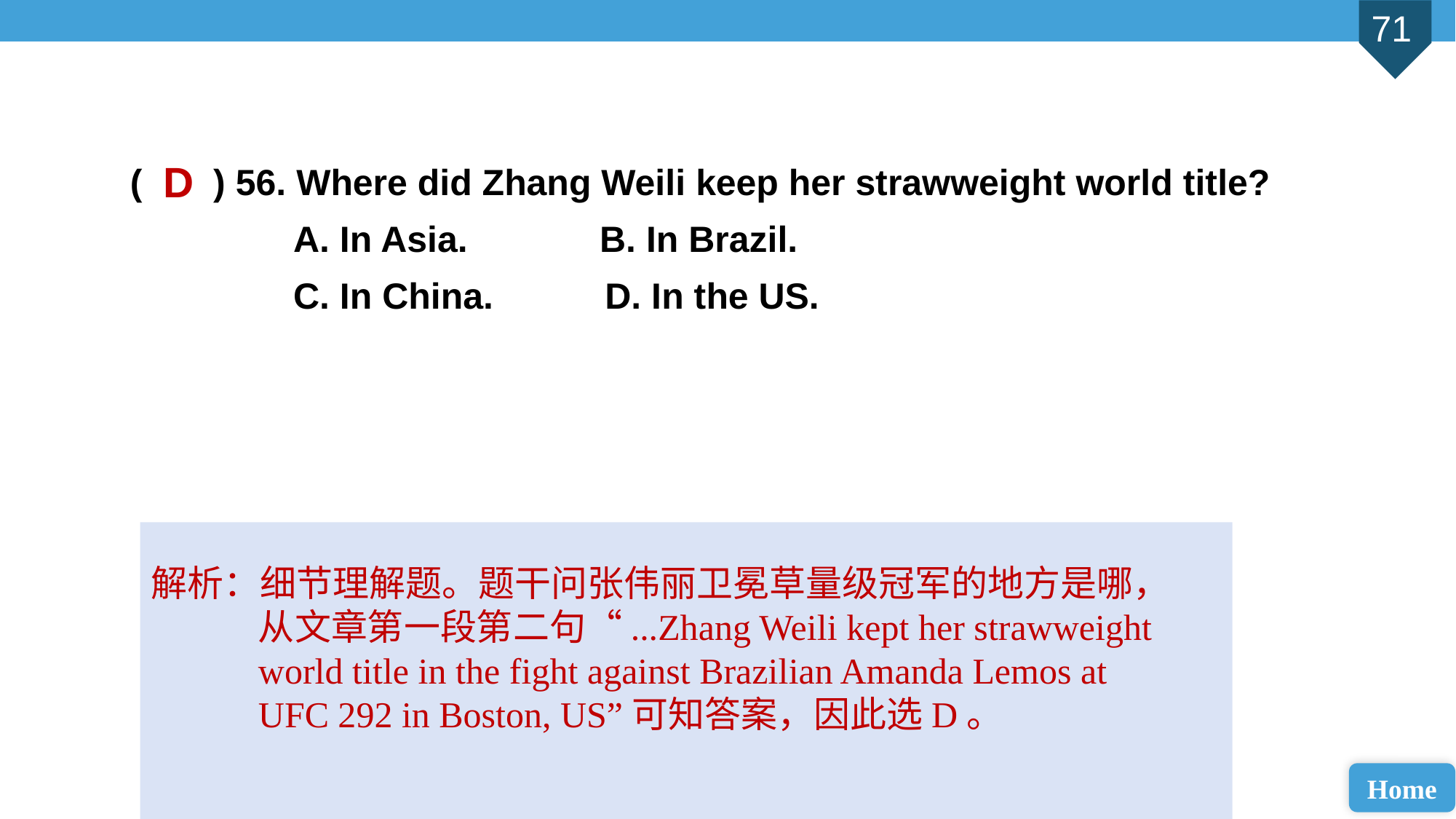

(       ) 56. Where did Zhang Weili keep her strawweight world title?
                A. In Asia.             B. In Brazil.
                C. In China.           D. In the US.
D

解析：细节理解题。题干问张伟丽卫冕草量级冠军的地方是哪，从文章第一段第二句“...Zhang Weili kept her strawweight world title in the fight against Brazilian Amanda Lemos at UFC 292 in Boston, US”可知答案，因此选D。